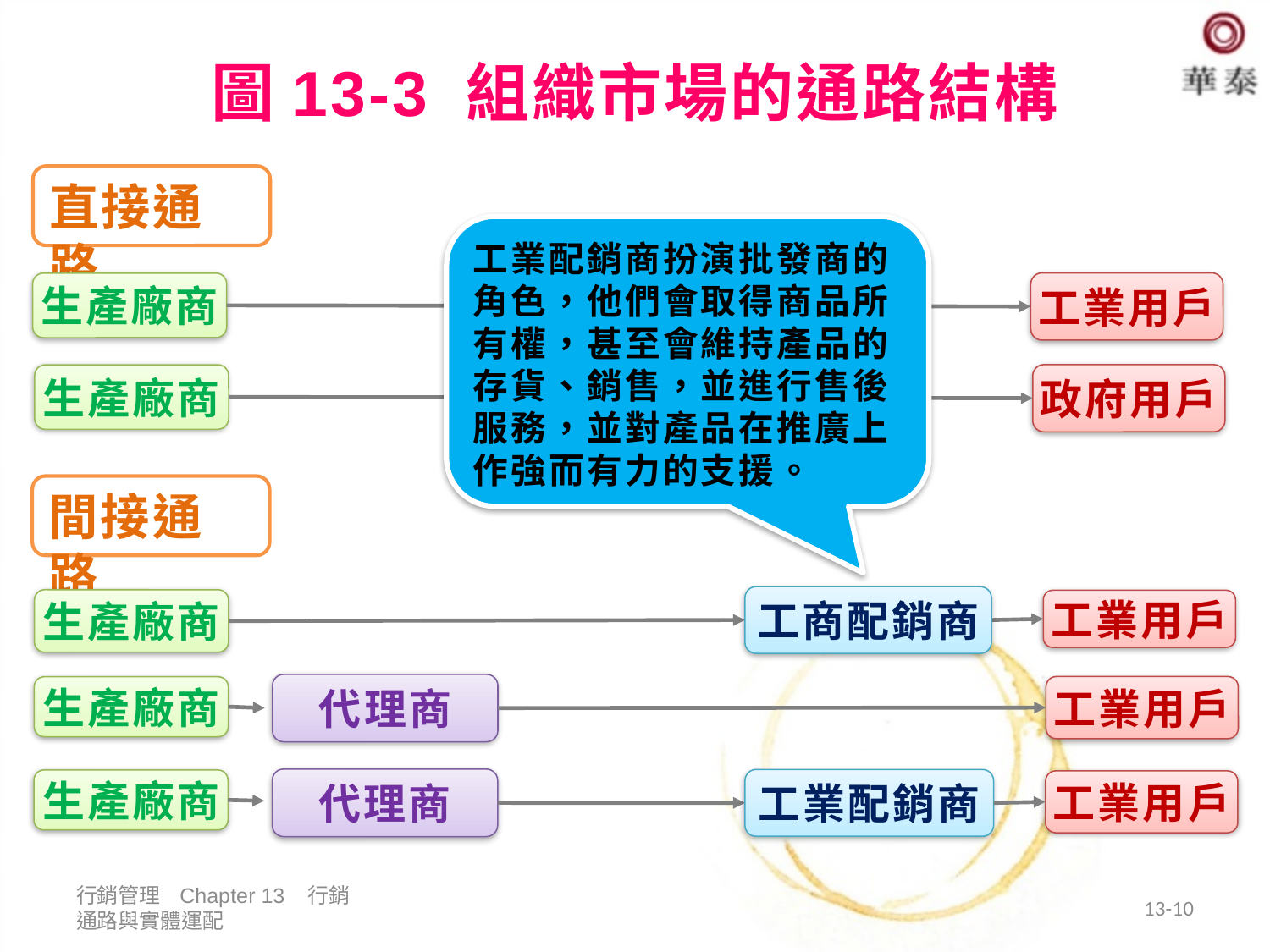

# 圖13-3 組織市場的通路結構
直接通路
工業配銷商扮演批發商的角色，他們會取得商品所有權，甚至會維持產品的存貨、銷售，並進行售後服務，並對產品在推廣上作強而有力的支援。
工業用戶
生產廠商
政府用戶
生產廠商
間接通路
工商配銷商
生產廠商
工業用戶
代理商
工業用戶
生產廠商
代理商
工業配銷商
生產廠商
工業用戶
行銷管理   Chapter 13   行銷通路與實體運配
13-10